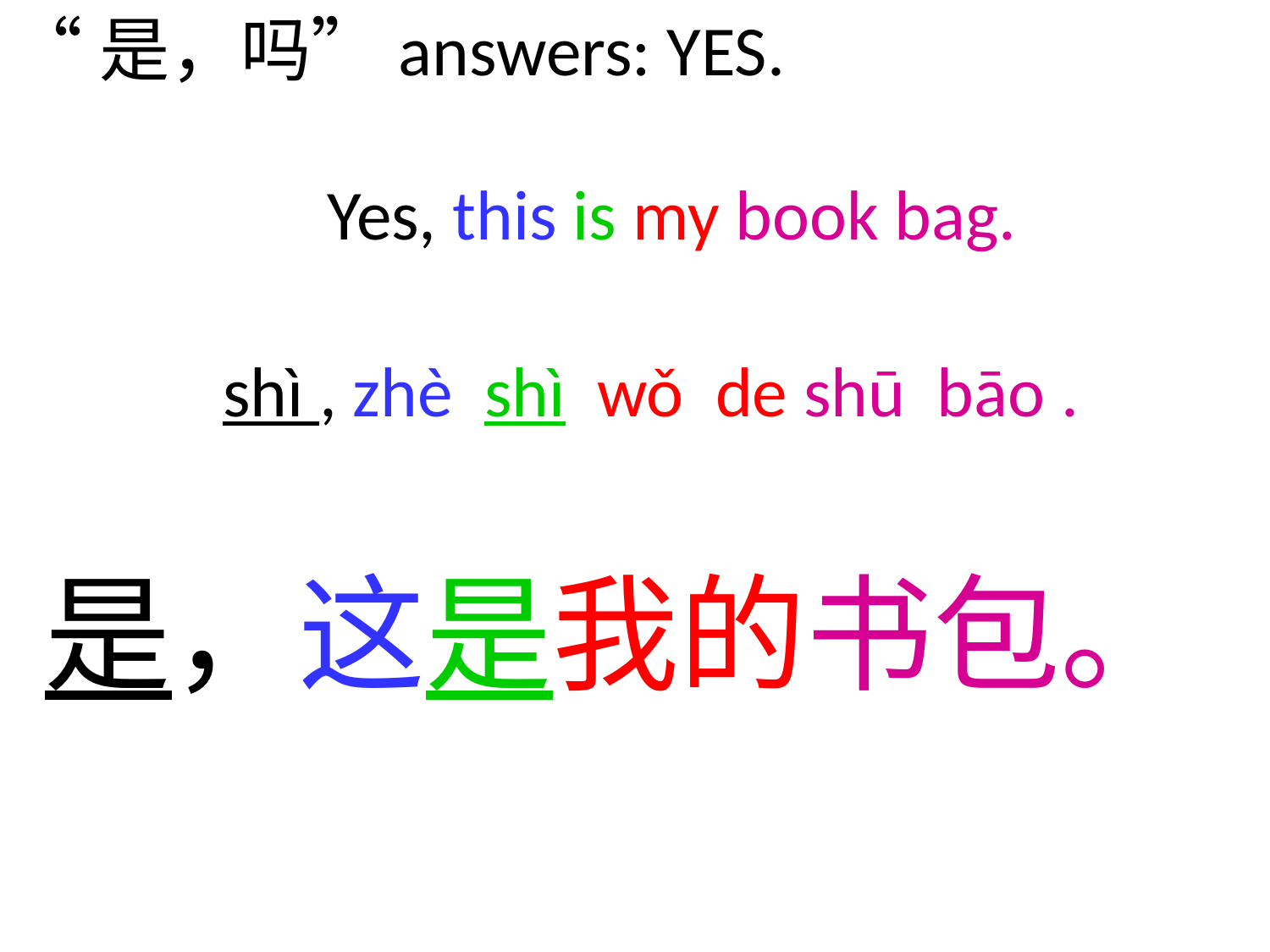

“是，吗”answers: YES.
Yes, this is my book bag.
shì , zhè  shì  wǒ  de shū  bāo .
是，这是我的书包。